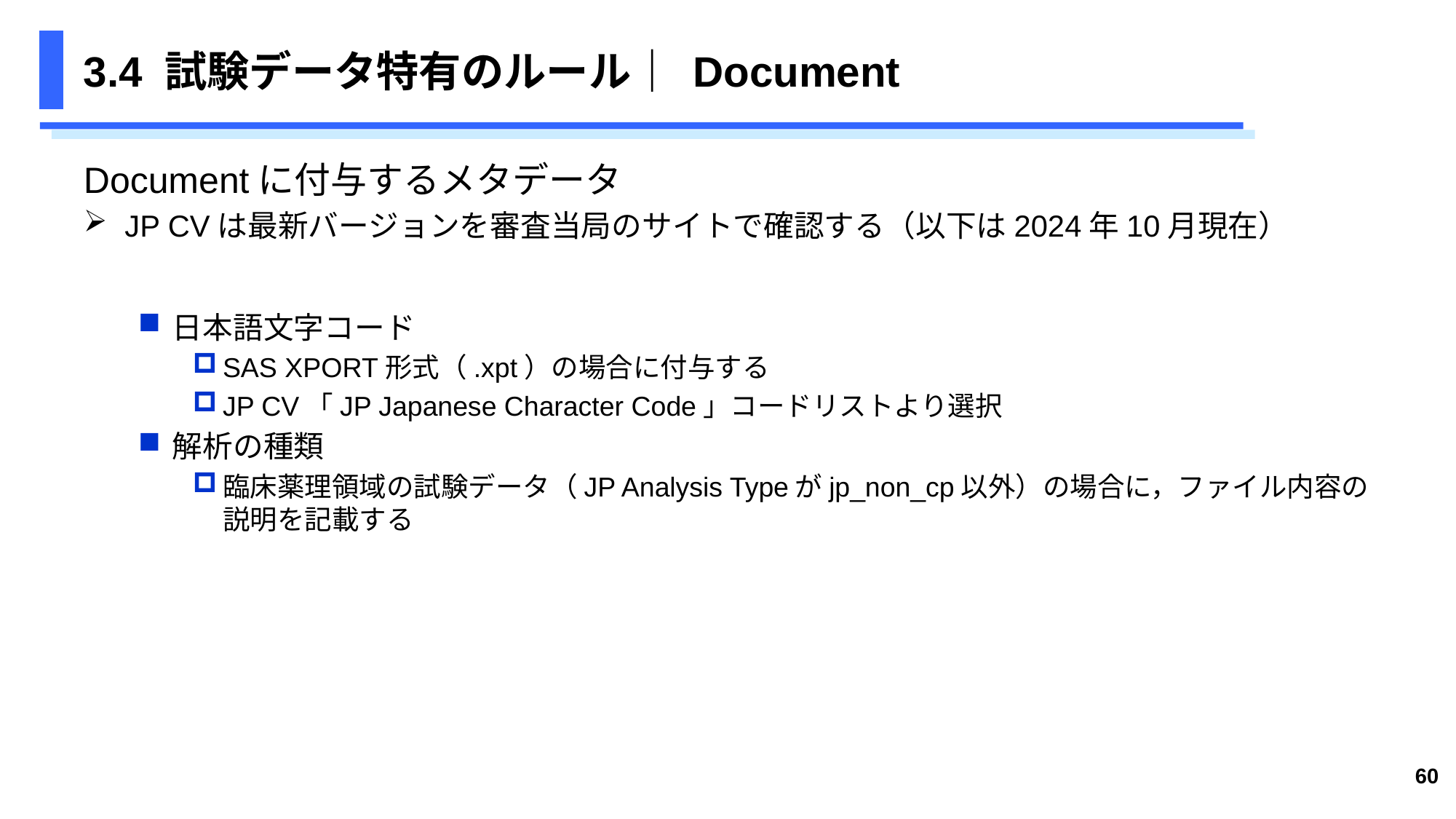

# 3.4 試験データ特有のルール｜ Document
Documentに付与するメタデータ
JP CVは最新バージョンを審査当局のサイトで確認する（以下は2024年10月現在）

日本語文字コード
SAS XPORT形式（.xpt）の場合に付与する
JP CV「JP Japanese Character Code」コードリストより選択
解析の種類
臨床薬理領域の試験データ（JP Analysis Typeがjp_non_cp以外）の場合に，ファイル内容の説明を記載する
60